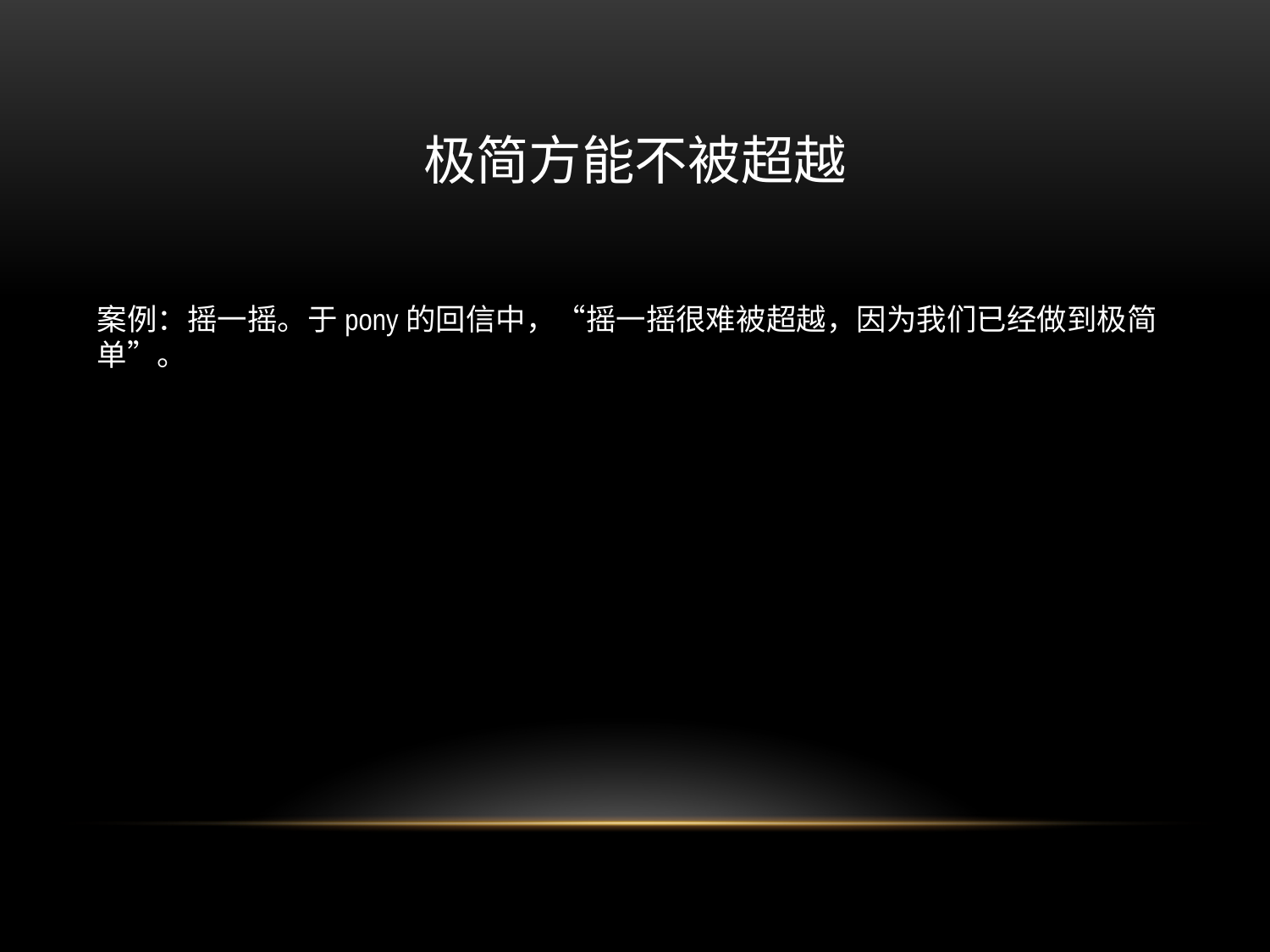

# 极简方能不被超越

案例：摇一摇。于pony的回信中，“摇一摇很难被超越，因为我们已经做到极简单”。